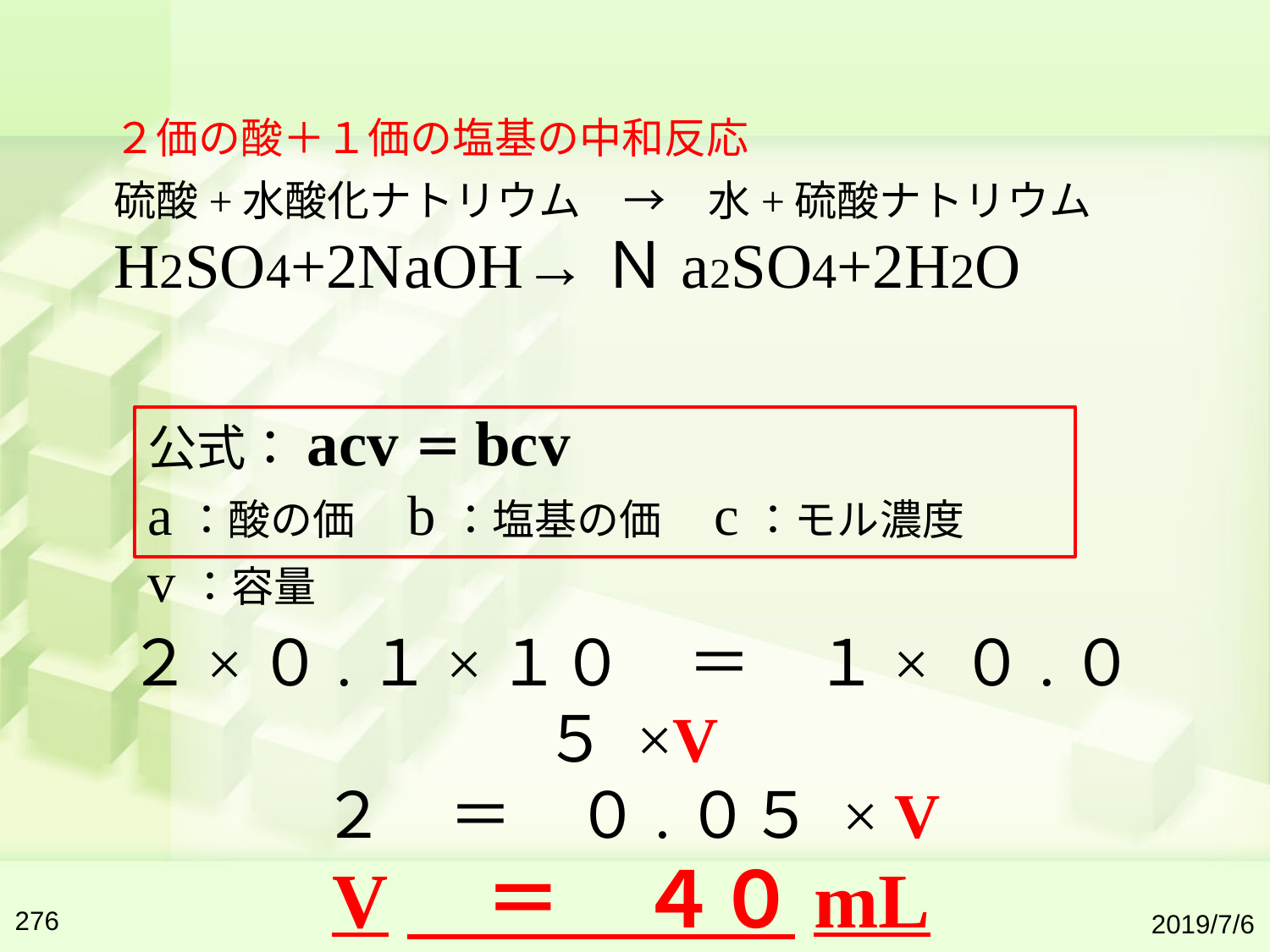

２価の酸＋１価の塩基の中和反応
硫酸+水酸化ナトリウム　→　水+硫酸ナトリウム
H2SO4+2NaOH→Ｎa2SO4+2H2O
公式：acv＝bcv
a：酸の価　b：塩基の価　c：モル濃度　v：容量

２×０.１×１０　＝　１× ０.０５ ×V
２　＝　０.０５ × V
V　＝　４０mL
276
2019/7/6